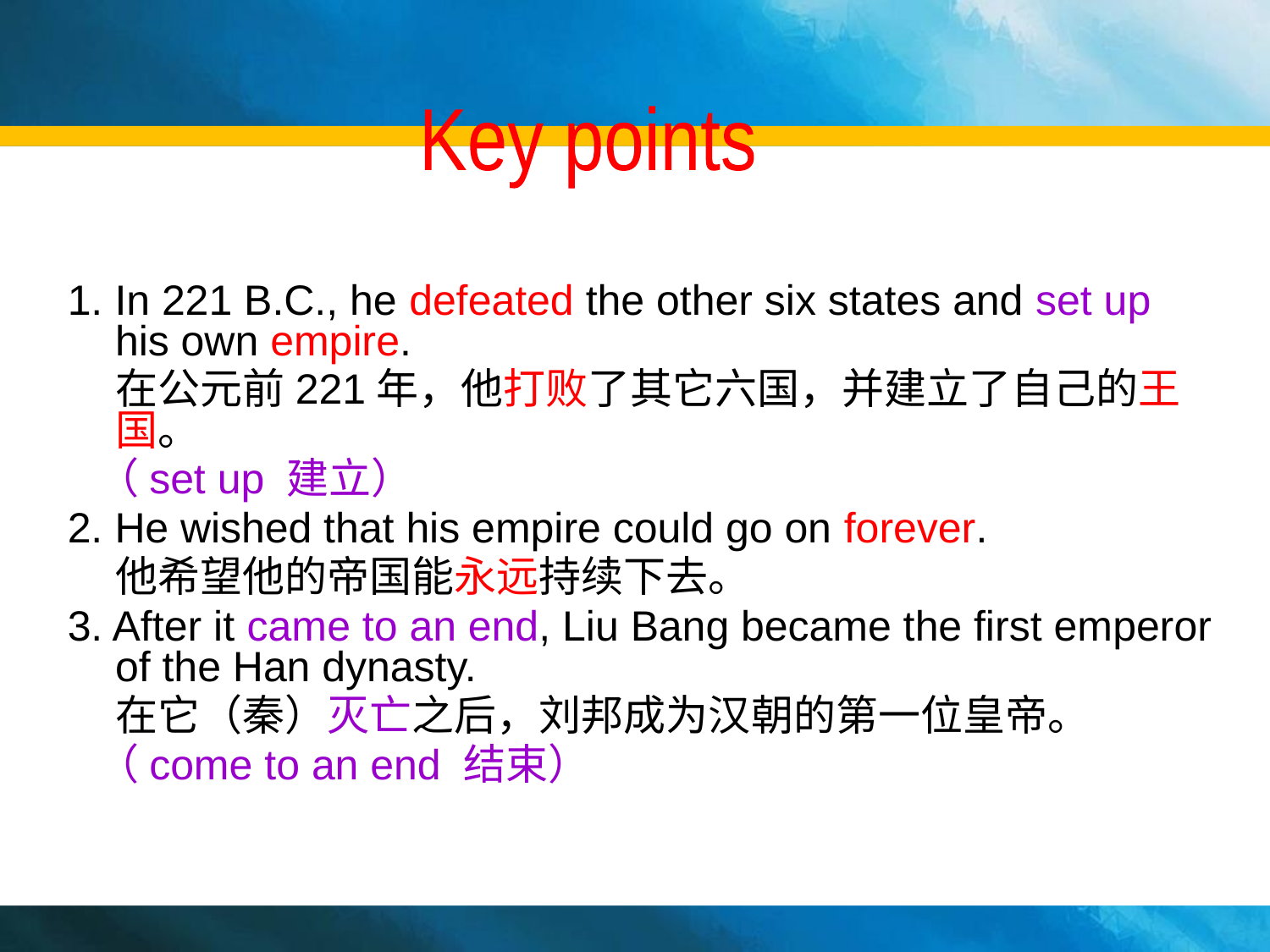

Key points
1. In 221 B.C., he defeated the other six states and set up his own empire.
    在公元前221年，他打败了其它六国，并建立了自己的王国。
  （set up 建立）
2. He wished that his empire could go on forever.
    他希望他的帝国能永远持续下去。
3. After it came to an end, Liu Bang became the first emperor of the Han dynasty.
    在它（秦）灭亡之后，刘邦成为汉朝的第一位皇帝。
  （come to an end 结束）